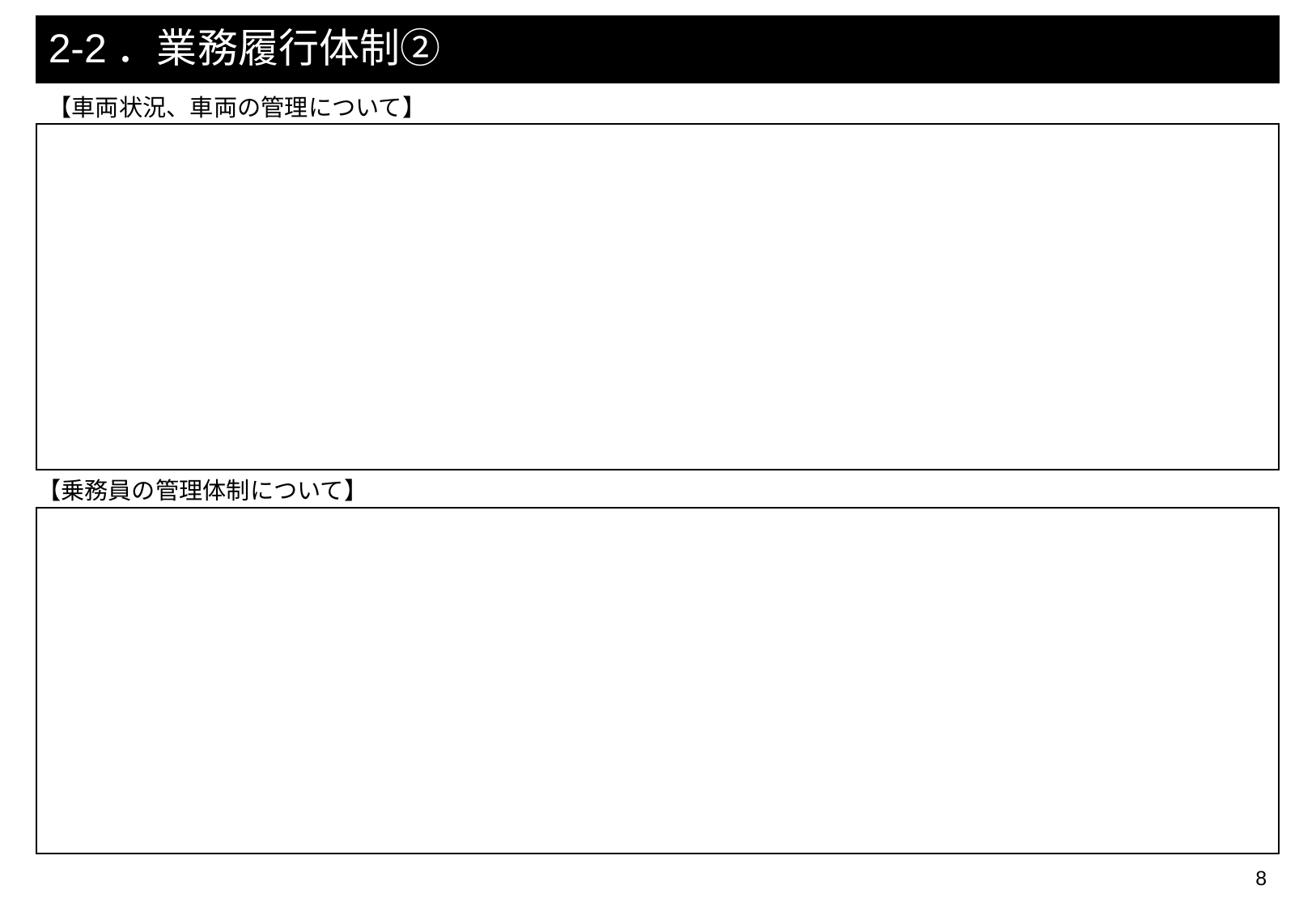

# 2-2．業務履行体制②
【車両状況、車両の管理について】
|  |
| --- |
【乗務員の管理体制について】
|  |
| --- |
8